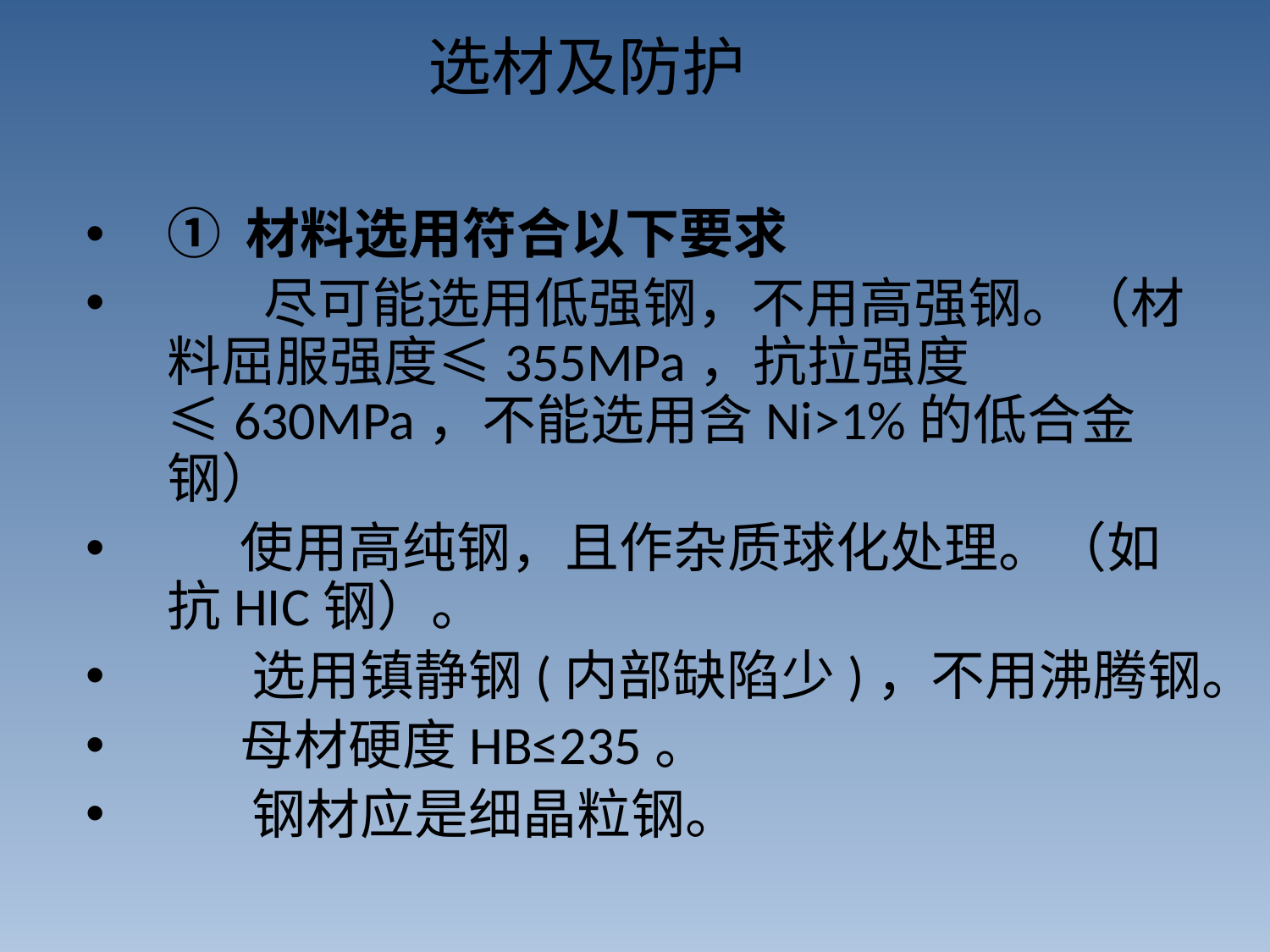

# 选材及防护
① 材料选用符合以下要求
       尽可能选用低强钢，不用高强钢。（材料屈服强度≤355MPa，抗拉强度≤630MPa，不能选用含Ni>1%的低合金钢）
     使用高纯钢，且作杂质球化处理。（如抗HIC钢）。
      选用镇静钢(内部缺陷少)，不用沸腾钢。
     母材硬度HB≤235。
      钢材应是细晶粒钢。